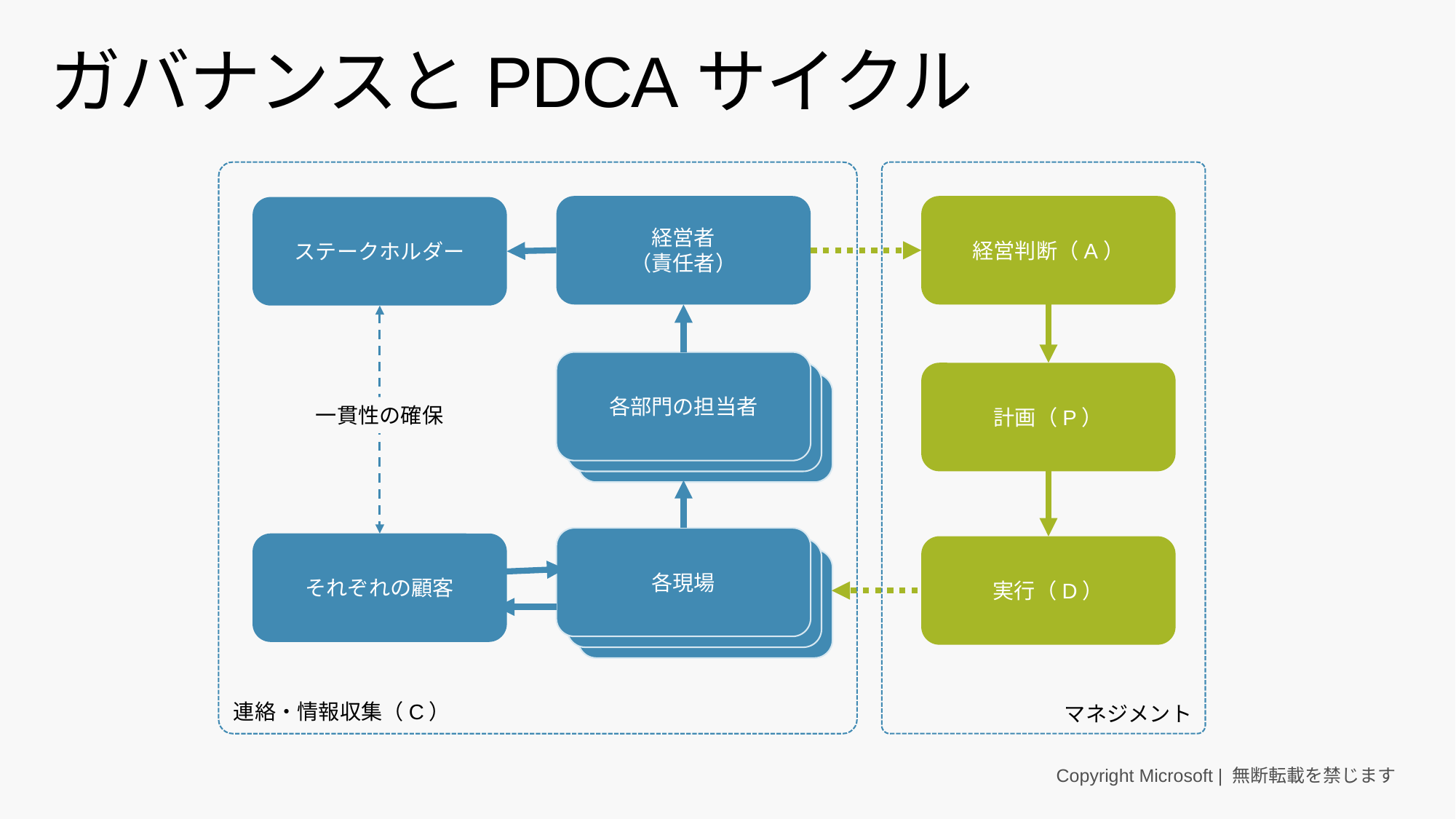

# ガバナンスとPDCAサイクル
連絡・情報収集（C）
マネジメント
経営者
（責任者）
経営判断（A）
ステークホルダー
各部門の担当者
計画（P）
各部門の担当者
各部門の担当者
一貫性の確保
各現場
それぞれの顧客
実行（D）
各部門の担当者
各部門の担当者